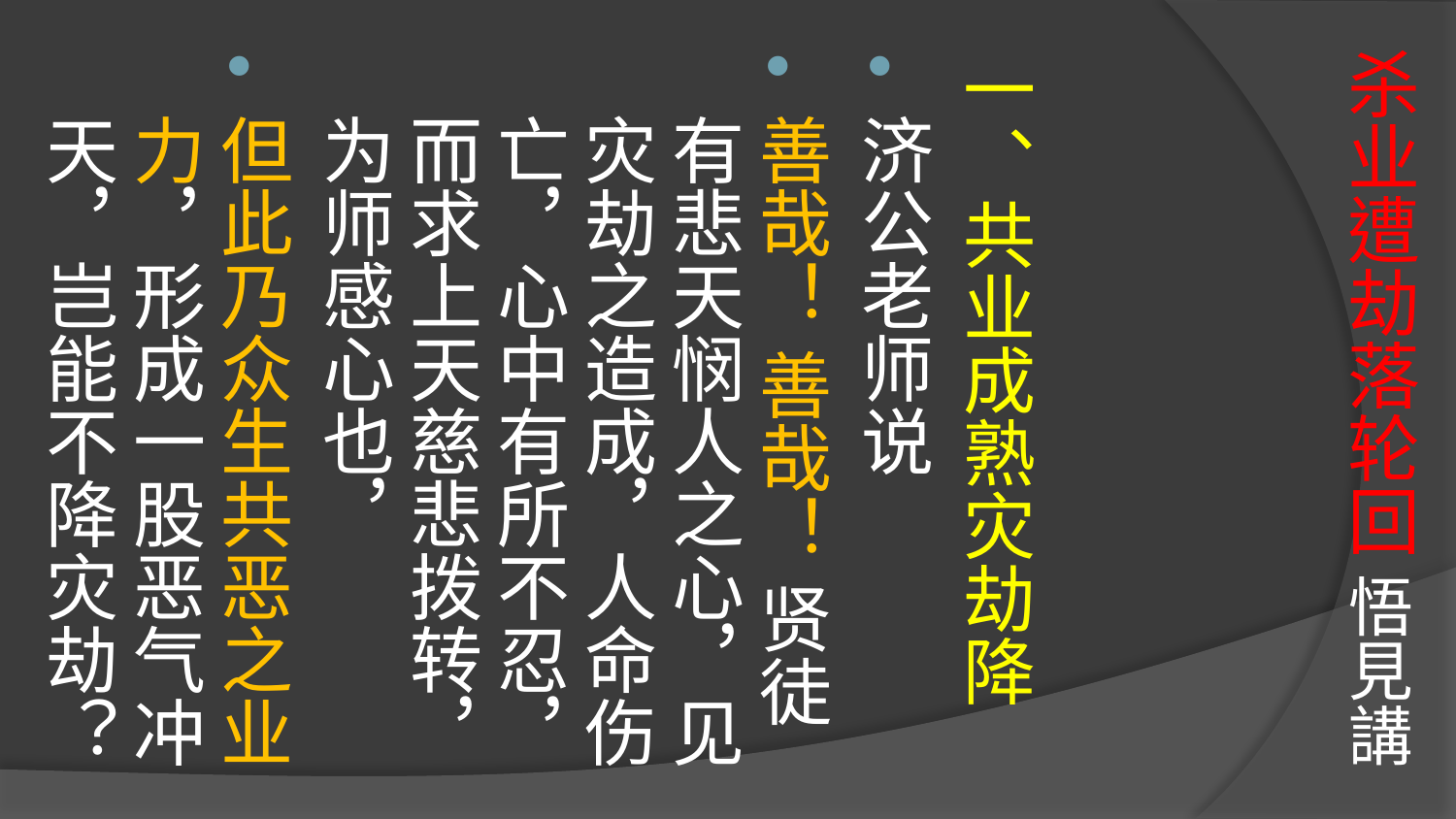

# 杀业遭劫落轮回 悟見講
一、共业成熟灾劫降
济公老师说
善哉！ 善哉！ 贤徒有悲天悯人之心，见灾劫之造成，人命伤亡，心中有所不忍，而求上天慈悲拨转，为师感心也，
但此乃众生共恶之业力，形成一股恶气冲天，岂能不降灾劫？